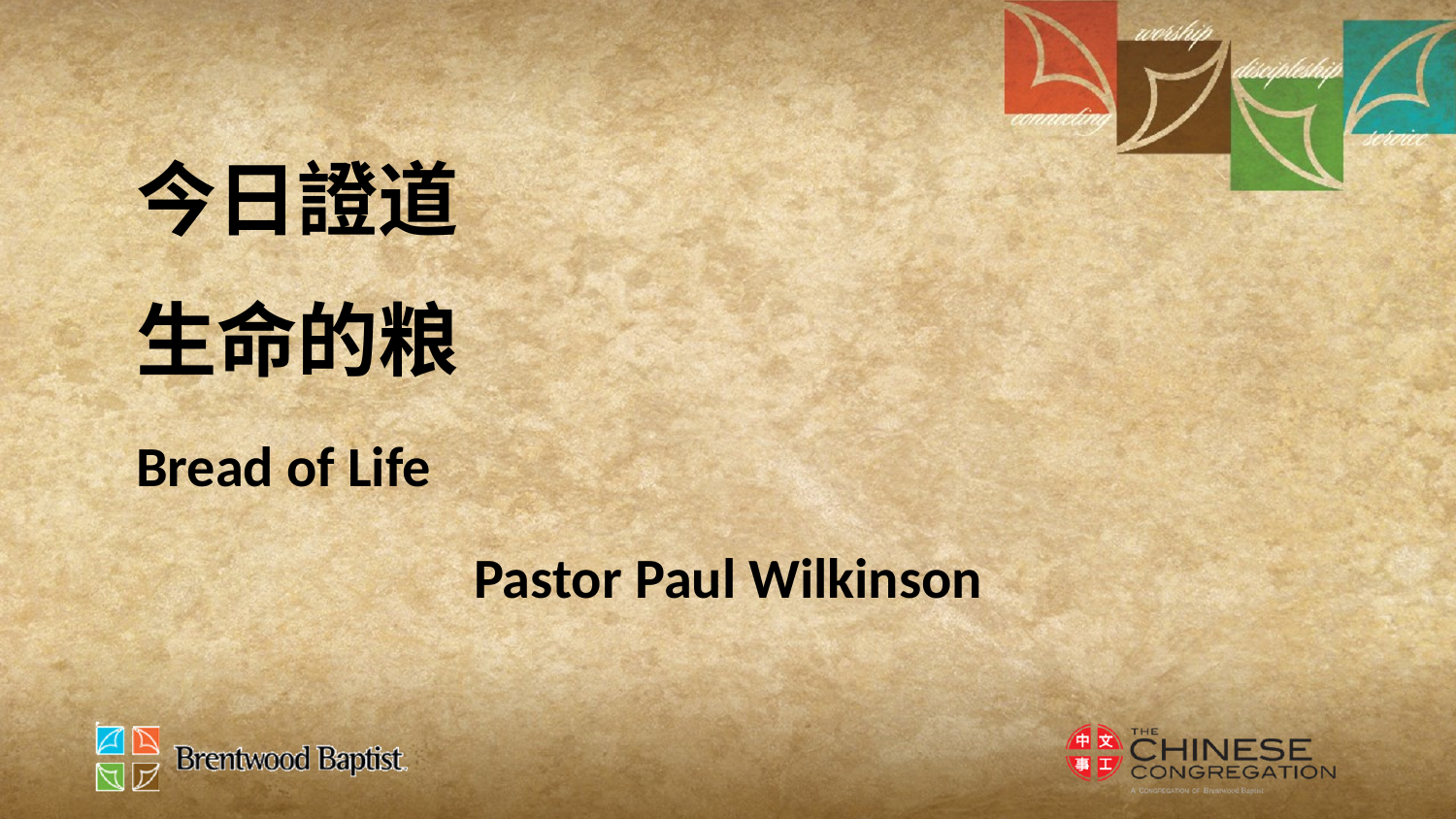

今日證道

生命的粮

Bread of Life

Pastor Paul Wilkinson